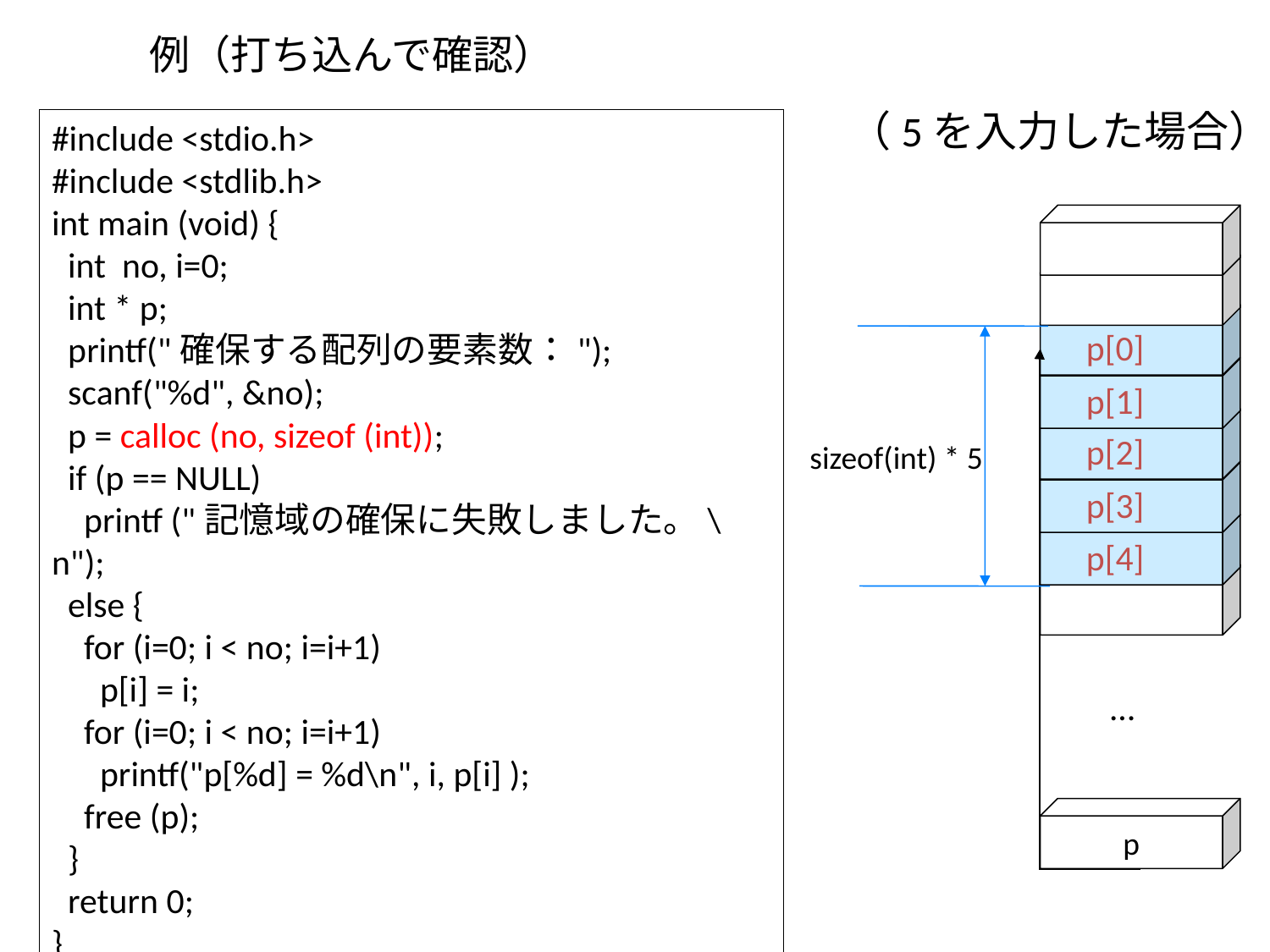

# 例（打ち込んで確認）
（5を入力した場合）
#include <stdio.h>
#include <stdlib.h>
int main (void) {
  int  no, i=0;
  int * p;
  printf("確保する配列の要素数：");
  scanf("%d", &no);
  p = calloc (no, sizeof (int));
  if (p == NULL)
    printf ("記憶域の確保に失敗しました。\n");
  else {
    for (i=0; i < no; i=i+1)
      p[i] = i;
    for (i=0; i < no; i=i+1)
      printf("p[%d] = %d\n", i, p[i] );
    free (p);
  }
  return 0;
}

p[0]

p[1]

p[2]
sizeof(int) * 5

p[3]

p[4]

…
p